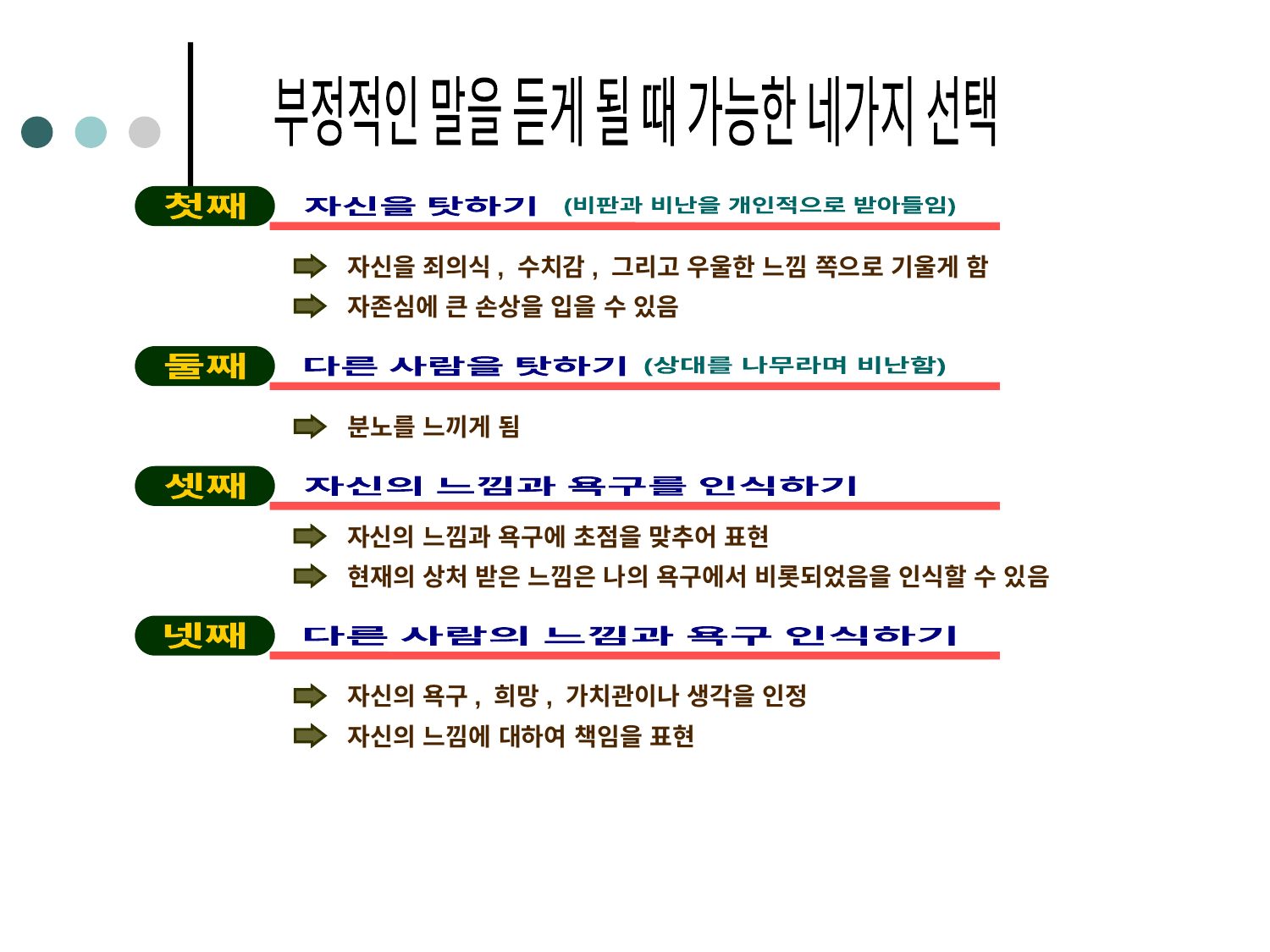

부정적인 말을 듣게 될 때 가능한 네가지 선택

첫째
자신을 탓하기
(비판과 비난을 개인적으로 받아들임)

자신을 죄의식, 수치감, 그리고 우울한 느낌 쪽으로 기울게 함

"당신은 내가 지금까지 만난 사람 중에서 가장 이기적인 사람이야!"
라는 말을 들었을 때

자존심에 큰 손상을 입을 수 있음

반 응 :
"아, 내가 좀더 신경을 썼어야 했는데!"

둘째
다른 사람을 탓하기
(상대를 나무라며 비난함)

분노를 느끼게 됨

"당신은 내가 지금까지 만난 사람 중에서 가장 이기적인 사람이야!"
라는 말을 들었을 때

셋째
자신의 느낌과 욕구를 인식하기
반 응 :
"당신이 어떻게 그런 말을 할 수 있어요, 나는 당신이 원하는 대로

자신의 느낌과 욕구에 초점을 맞추어 표현
항상 배려해 주었는데, 당신이야말로 정말 이기적이군요"

"당신은 내가 지금까지 만난 사람 중에서 가장 이기적인 사람이야!"
라는 말을 들었을 때

현재의 상처 받은 느낌은 나의 욕구에서 비롯되었음을 인식할 수 있음

넷째
반 응 :
다른 사람의 느낌과 욕구 인식하기
"당신의 그런 말에 나는 정말 마음이 아픕니다. 왜냐하면 당신의 일에

대해 내가 얼마나 신경 쓰고 노력하는지 인정받고 싶기 때문입니다."

자신의 욕구, 희망, 가치관이나 생각을 인정

"당신은 내가 지금까지 만난 사람 중에서 가장 이기적인 사람이야!"
라는 말을 들었을 때

자신의 느낌에 대하여 책임을 표현

반 응 :
"당신이 원하는 것에 대해 더 많은 배려가 필요했는데
부족하여 실망하였나요?"